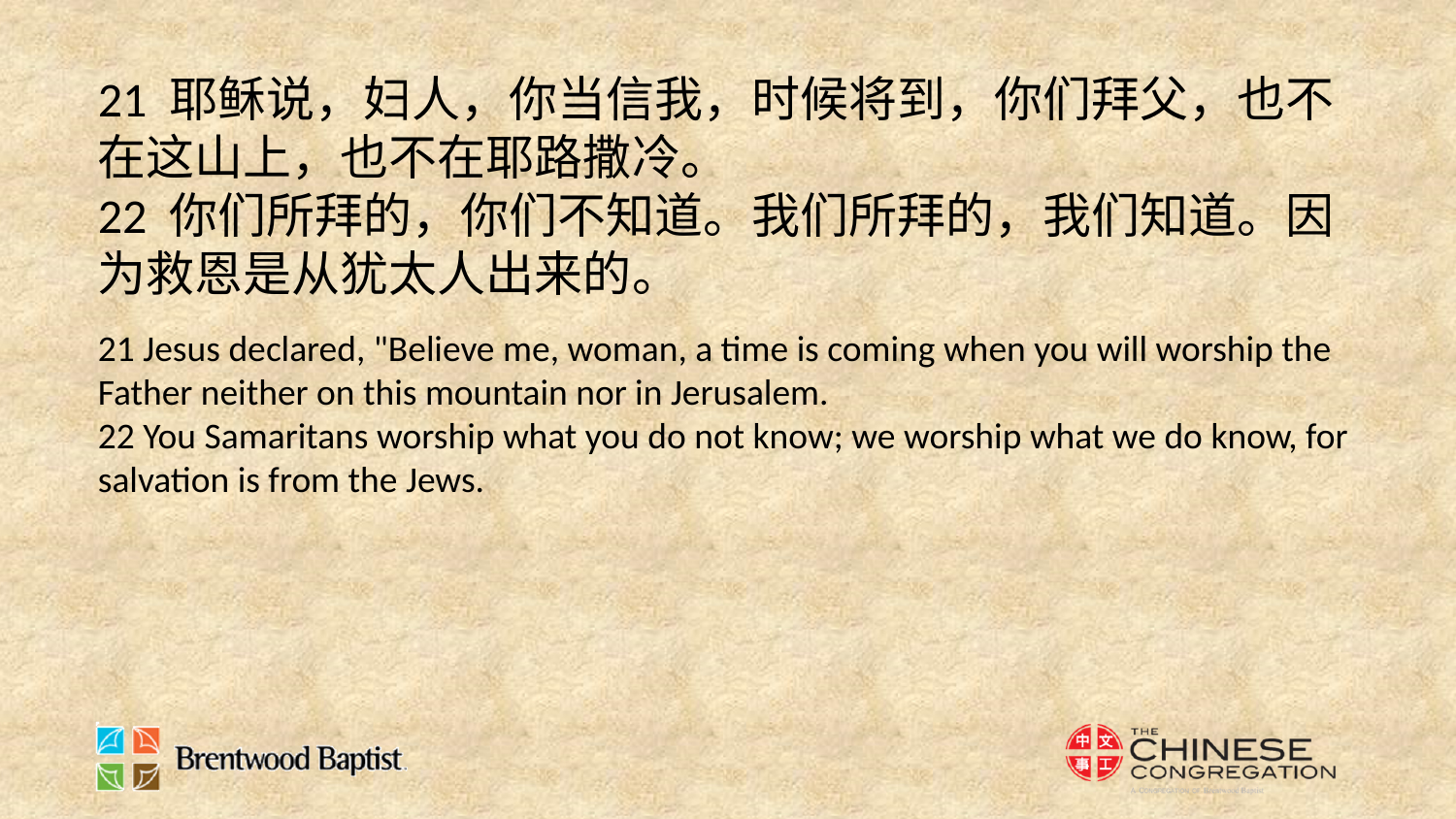

21 耶稣说，妇人，你当信我，时候将到，你们拜父，也不在这山上，也不在耶路撒冷。
22 你们所拜的，你们不知道。我们所拜的，我们知道。因为救恩是从犹太人出来的。

21 Jesus declared, "Believe me, woman, a time is coming when you will worship the Father neither on this mountain nor in Jerusalem.
22 You Samaritans worship what you do not know; we worship what we do know, for salvation is from the Jews.